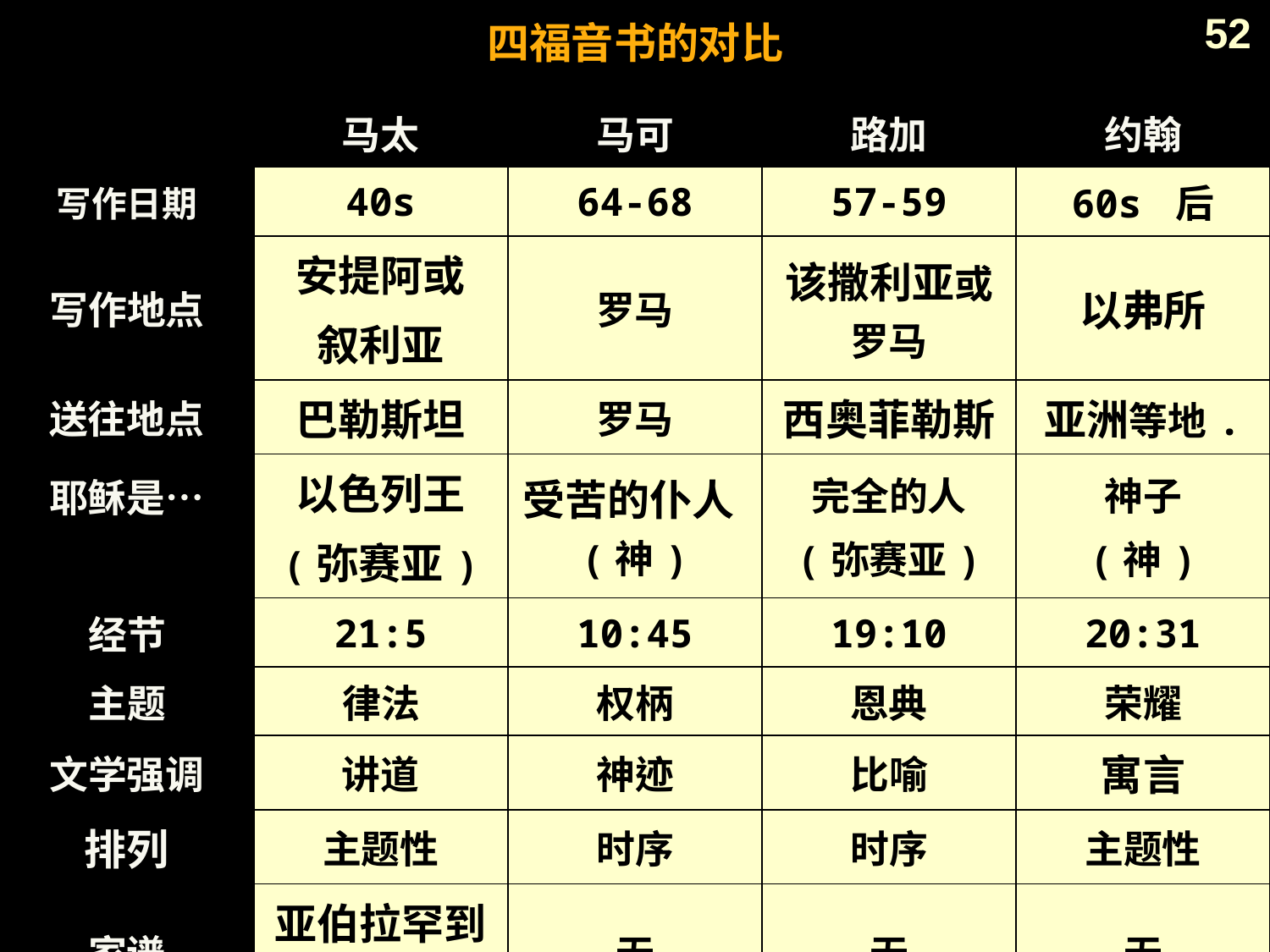

52
# 四福音书的对比
|  | 马太 | 马可 | 路加 | 约翰 |
| --- | --- | --- | --- | --- |
| 写作日期 | 40s | 64-68 | 57-59 | 60s 后 |
| 写作地点 | 安提阿或 叙利亚 | 罗马 | 该撒利亚或 罗马 | 以弗所 |
| 送往地点 | 巴勒斯坦 | 罗马 | 西奥菲勒斯 | 亚洲等地. |
| 耶稣是… | 以色列王 (弥赛亚) | 受苦的仆人(神) | 完全的人 (弥赛亚) | 神子 (神) |
| 经节 | 21:5 | 10:45 | 19:10 | 20:31 |
| 主题 | 律法 | 权柄 | 恩典 | 荣耀 |
| 文学强调 | 讲道 | 神迹 | 比喻 | 寓言 |
| 排列 | 主题性 | 时序 | 时序 | 主题性 |
| 家谱 | 亚伯拉罕到约瑟 | 无 | 无 | 无 |